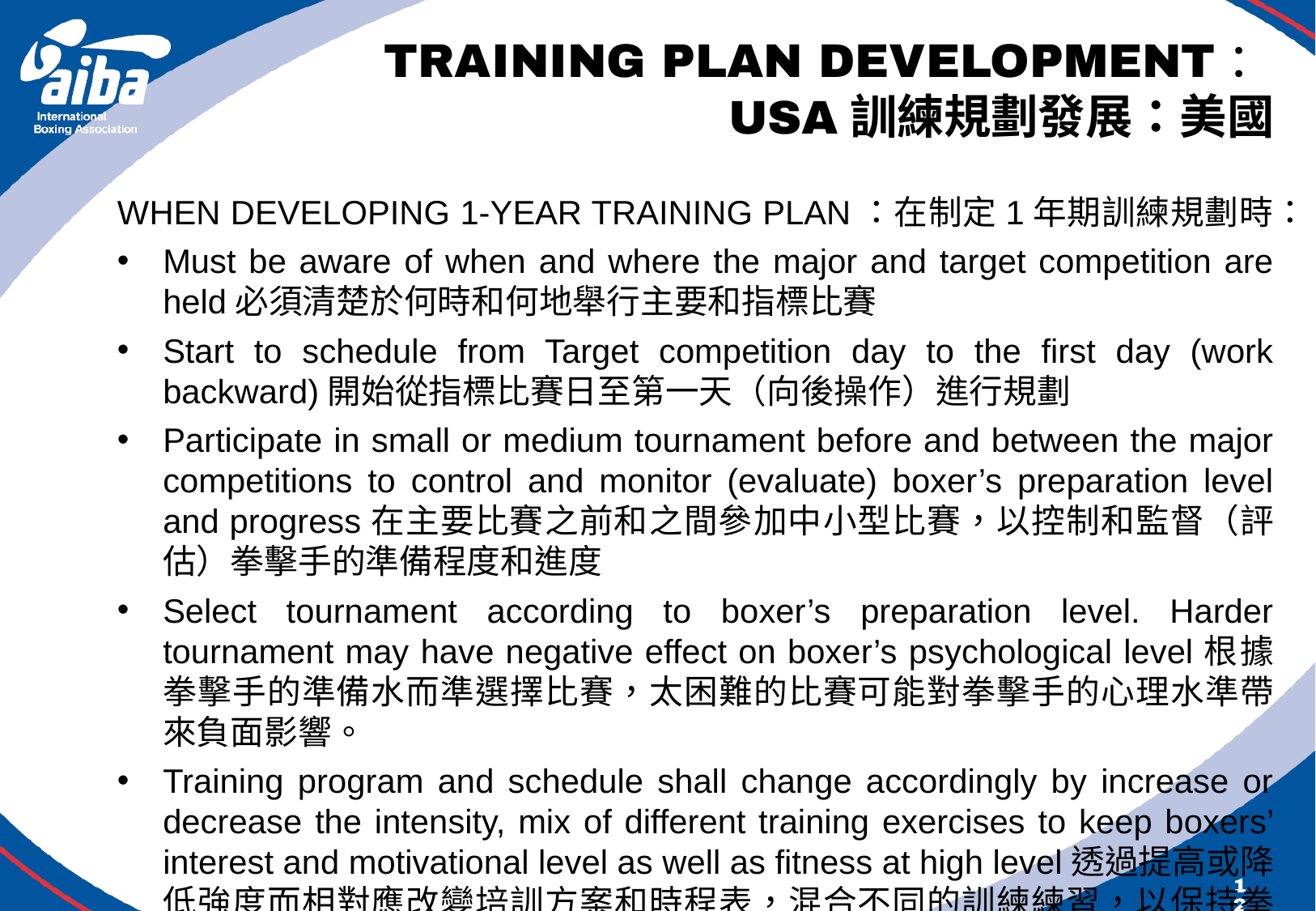

# TRAINING PLAN DEVELOPMENT： USA訓練規劃發展：美國
WHEN DEVELOPING 1-YEAR TRAINING PLAN：在制定1年期訓練規劃時：
Must be aware of when and where the major and target competition are held必須清楚於何時和何地舉行主要和指標比賽
Start to schedule from Target competition day to the first day (work backward)開始從指標比賽日至第一天（向後操作）進行規劃
Participate in small or medium tournament before and between the major competitions to control and monitor (evaluate) boxer’s preparation level and progress在主要比賽之前和之間參加中小型比賽，以控制和監督（評估）拳擊手的準備程度和進度
Select tournament according to boxer’s preparation level. Harder tournament may have negative effect on boxer’s psychological level根據拳擊手的準備水而準選擇比賽，太困難的比賽可能對拳擊手的心理水準帶來負面影響。
Training program and schedule shall change accordingly by increase or decrease the intensity, mix of different training exercises to keep boxers’ interest and motivational level as well as fitness at high level透過提高或降低強度而相對應改變培訓方案和時程表，混合不同的訓練練習，以保持拳擊手高度的興趣和激勵程度。
120